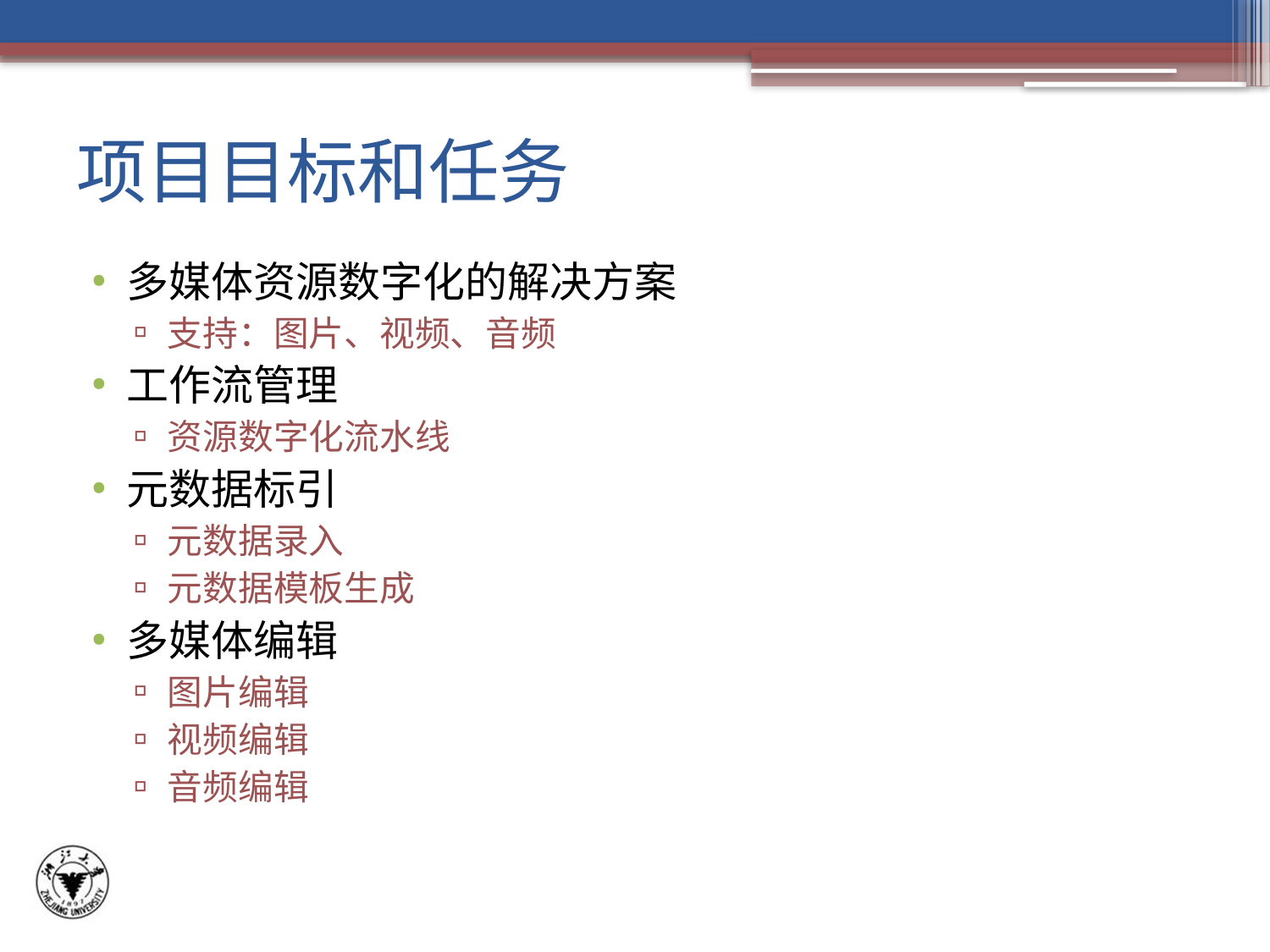

# 项目目标和任务
多媒体资源数字化的解决方案
支持：图片、视频、音频
工作流管理
资源数字化流水线
元数据标引
元数据录入
元数据模板生成
多媒体编辑
图片编辑
视频编辑
音频编辑